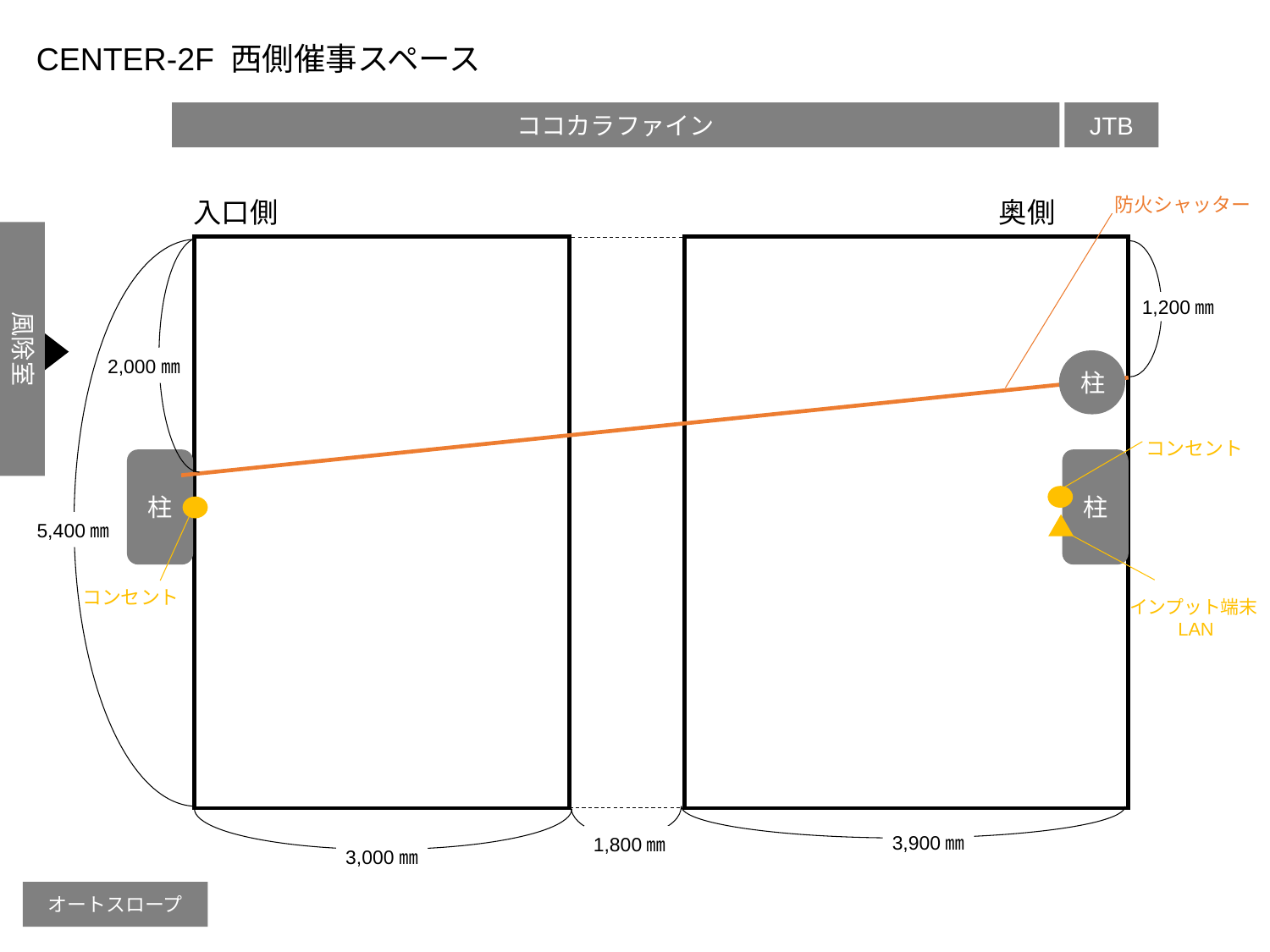

CENTER-2F 西側催事スペース
JTB
ココカラファイン
奥側
入口側
防火シャッター
風除室

1,200㎜

2,000㎜
柱
コンセント
柱
柱

5,400㎜

コンセント

インプット端末LAN

3,900㎜
1,800㎜
3,000㎜
オートスロープ